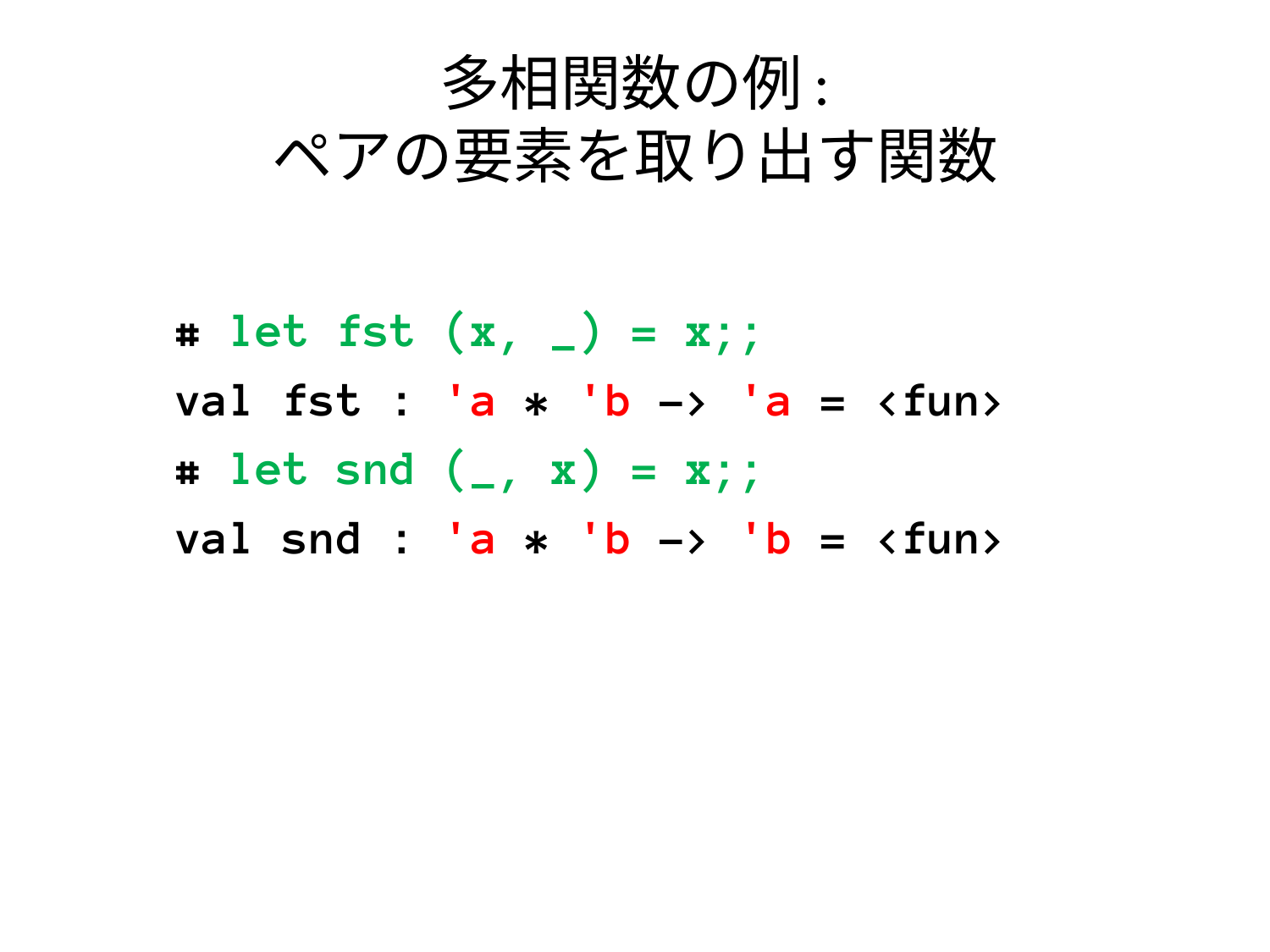

# 多相関数の例: ペアの要素を取り出す関数

# let fst (x, _) = x;;
val fst : 'a * 'b -> 'a = <fun>
# let snd (_, x) = x;;
val snd : 'a * 'b -> 'b = <fun>